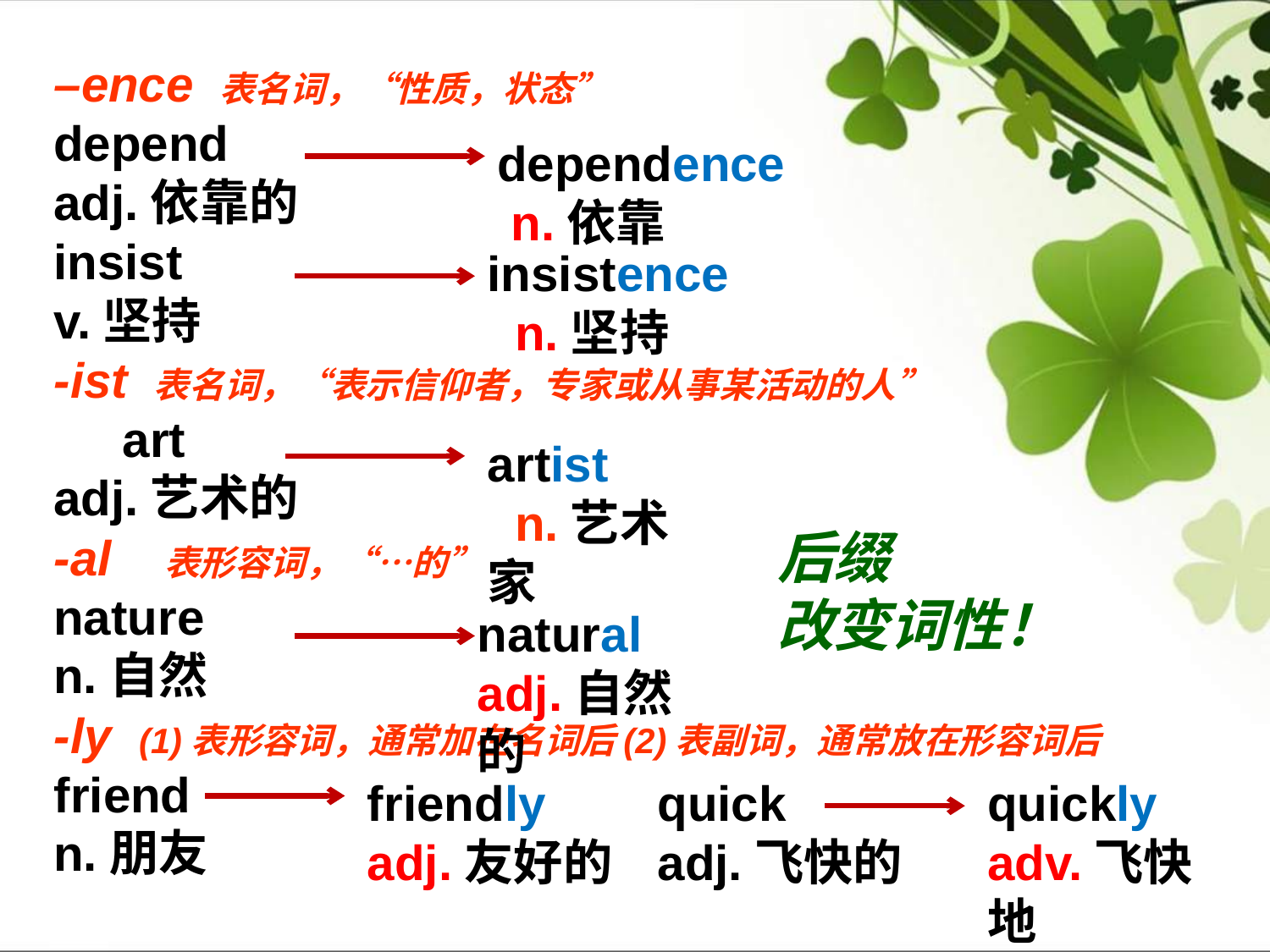

–ence 表名词，“性质，状态”
depend
adj.依靠的
insist
v.坚持
-ist 表名词，“表示信仰者，专家或从事某活动的人”
     art
adj.艺术的
-al   表形容词，“…的”
nature
n.自然
-ly  (1)表形容词，通常加在名词后(2)表副词，通常放在形容词后
friend
n.朋友
dependence
 n.依靠
insistence
  n.坚持
artist
  n.艺术家
后缀
改变词性！
natural
adj.自然的
friendly
adj.友好的
quick
adj.飞快的
quickly
adv.飞快地